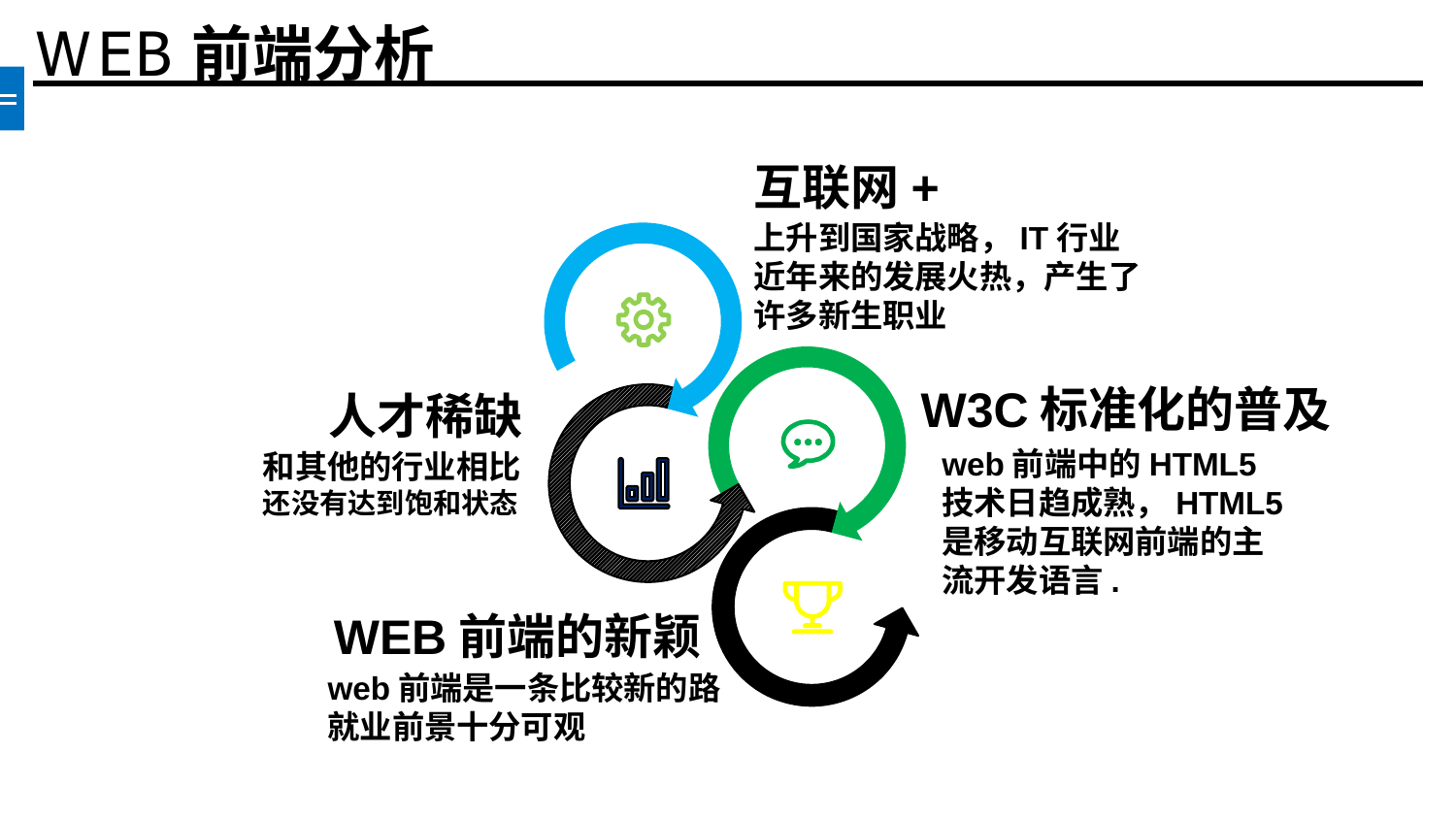

WEB前端分析
9
互联网+
上升到国家战略，IT行业近年来的发展火热，产生了许多新生职业

W3C标准化的普及

人才稀缺

web前端中的HTML5技术日趋成熟，HTML5是移动互联网前端的主流开发语言.
和其他的行业相比
还没有达到饱和状态

WEB前端的新颖
web前端是一条比较新的路
就业前景十分可观